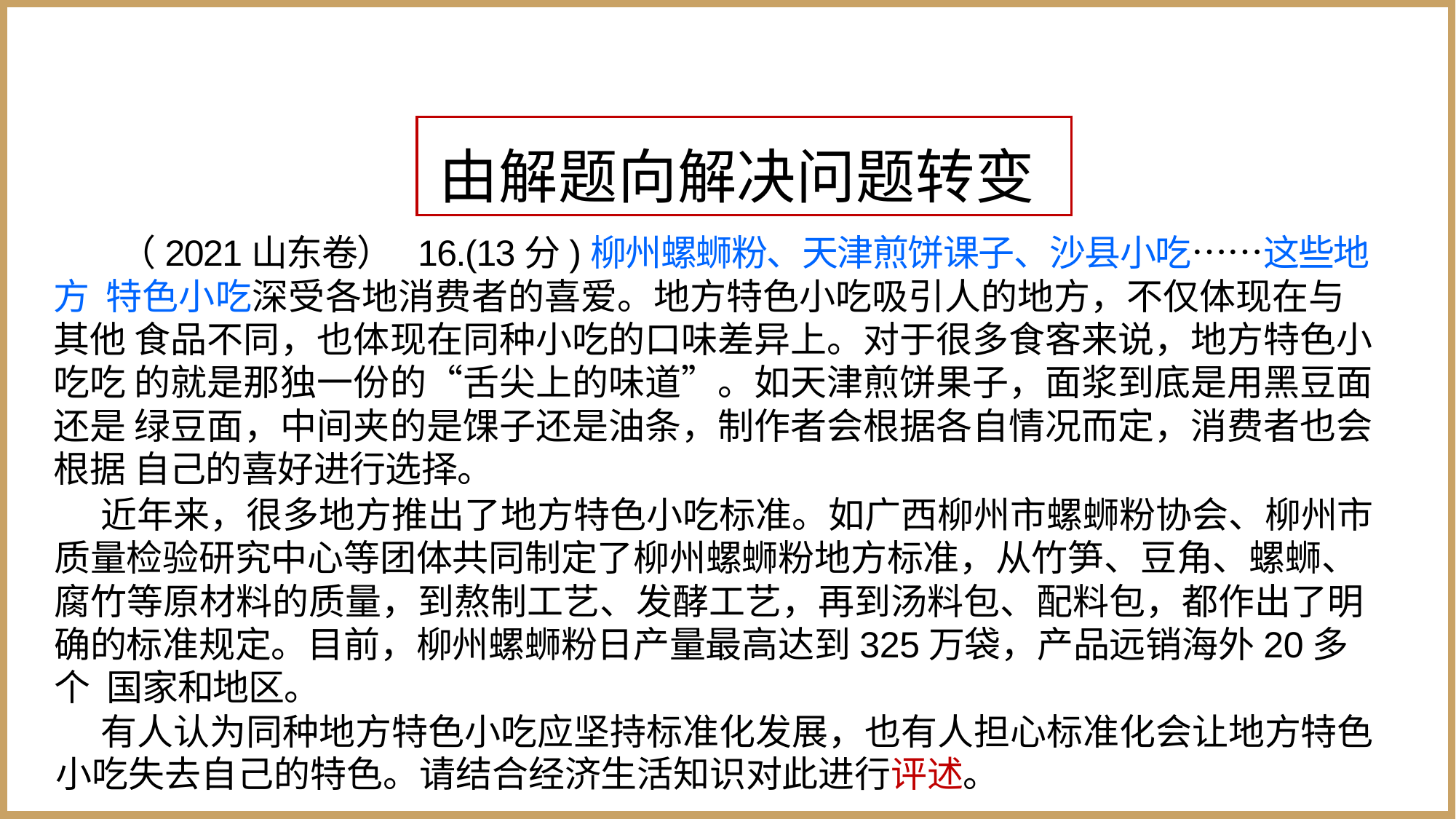

| 由解题向解决问题转变 |
| --- |

（2021山东卷） 16.(13分)柳州螺蛳粉、天津煎饼课子、沙县小吃……这些地方  特色小吃深受各地消费者的喜爱。地方特色小吃吸引人的地方，不仅体现在与其他 食品不同，也体现在同种小吃的口味差异上。对于很多食客来说，地方特色小吃吃 的就是那独一份的“舌尖上的味道”。如天津煎饼果子，面浆到底是用黑豆面还是 绿豆面，中间夹的是馃子还是油条，制作者会根据各自情况而定，消费者也会根据 自己的喜好进行选择。
近年来，很多地方推出了地方特色小吃标准。如广西柳州市螺蛳粉协会、柳州市 质量检验研究中心等团体共同制定了柳州螺蛳粉地方标准，从竹笋、豆角、螺蛳、 腐竹等原材料的质量，到熬制工艺、发酵工艺，再到汤料包、配料包，都作出了明 确的标准规定。目前，柳州螺蛳粉日产量最高达到325万袋，产品远销海外20多个  国家和地区。
有人认为同种地方特色小吃应坚持标准化发展，也有人担心标准化会让地方特色 小吃失去自己的特色。请结合经济生活知识对此进行评述。